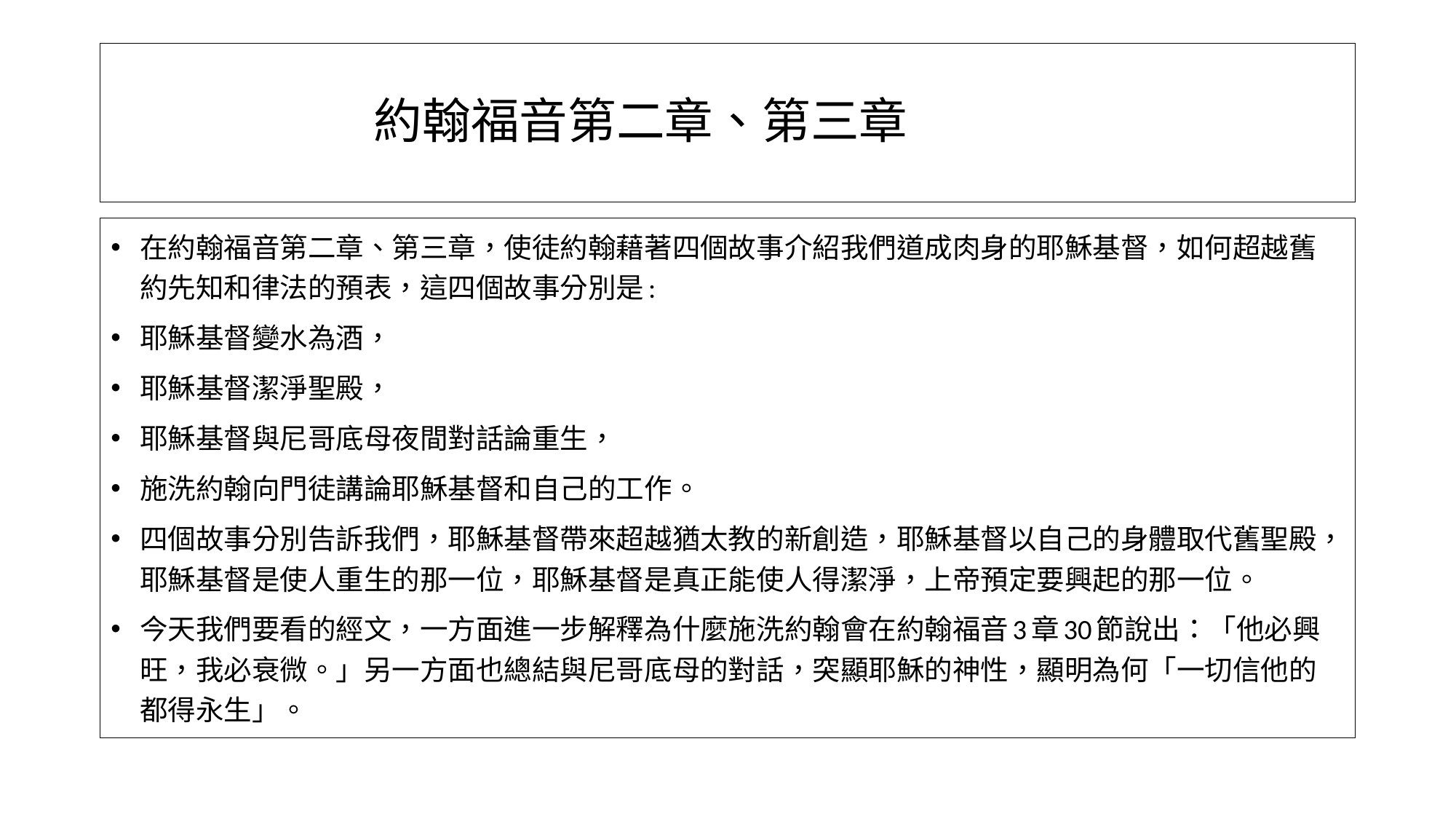

# 約翰福音第二章、第三章
在約翰福音第二章、第三章，使徒約翰藉著四個故事介紹我們道成肉身的耶穌基督，如何超越舊約先知和律法的預表，這四個故事分別是:
耶穌基督變水為酒，
耶穌基督潔淨聖殿，
耶穌基督與尼哥底母夜間對話論重生，
施洗約翰向門徒講論耶穌基督和自己的工作。
四個故事分別告訴我們，耶穌基督帶來超越猶太教的新創造，耶穌基督以自己的身體取代舊聖殿，耶穌基督是使人重生的那一位，耶穌基督是真正能使人得潔淨，上帝預定要興起的那一位。
今天我們要看的經文，一方面進一步解釋為什麼施洗約翰會在約翰福音3章30節說出：「他必興旺，我必衰微。」另一方面也總結與尼哥底母的對話，突顯耶穌的神性，顯明為何「一切信他的都得永生」。